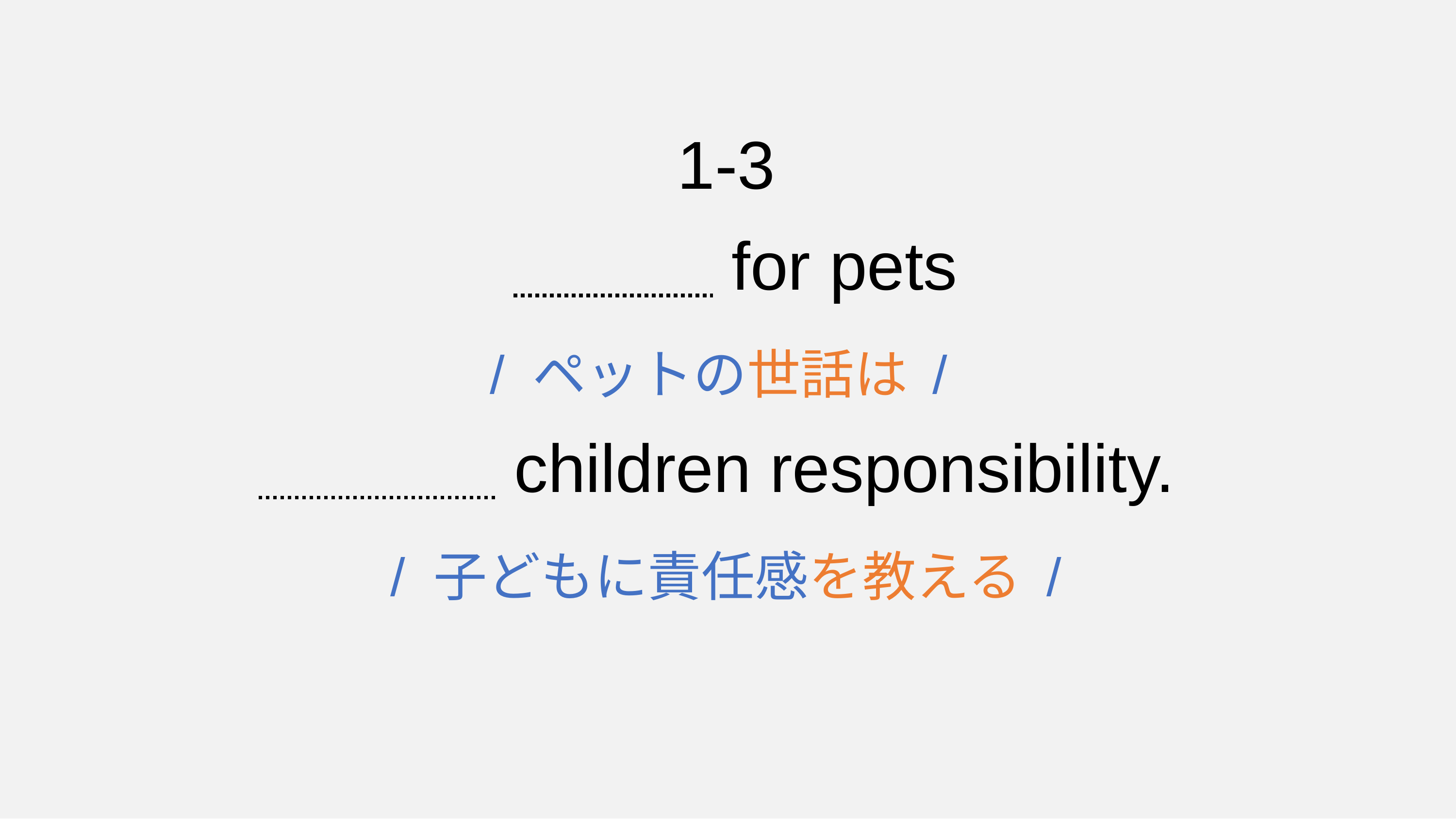

# 1-3 Caring for pets / ペットの世話は / teaches children responsibility. / 子どもに責任感を教える /